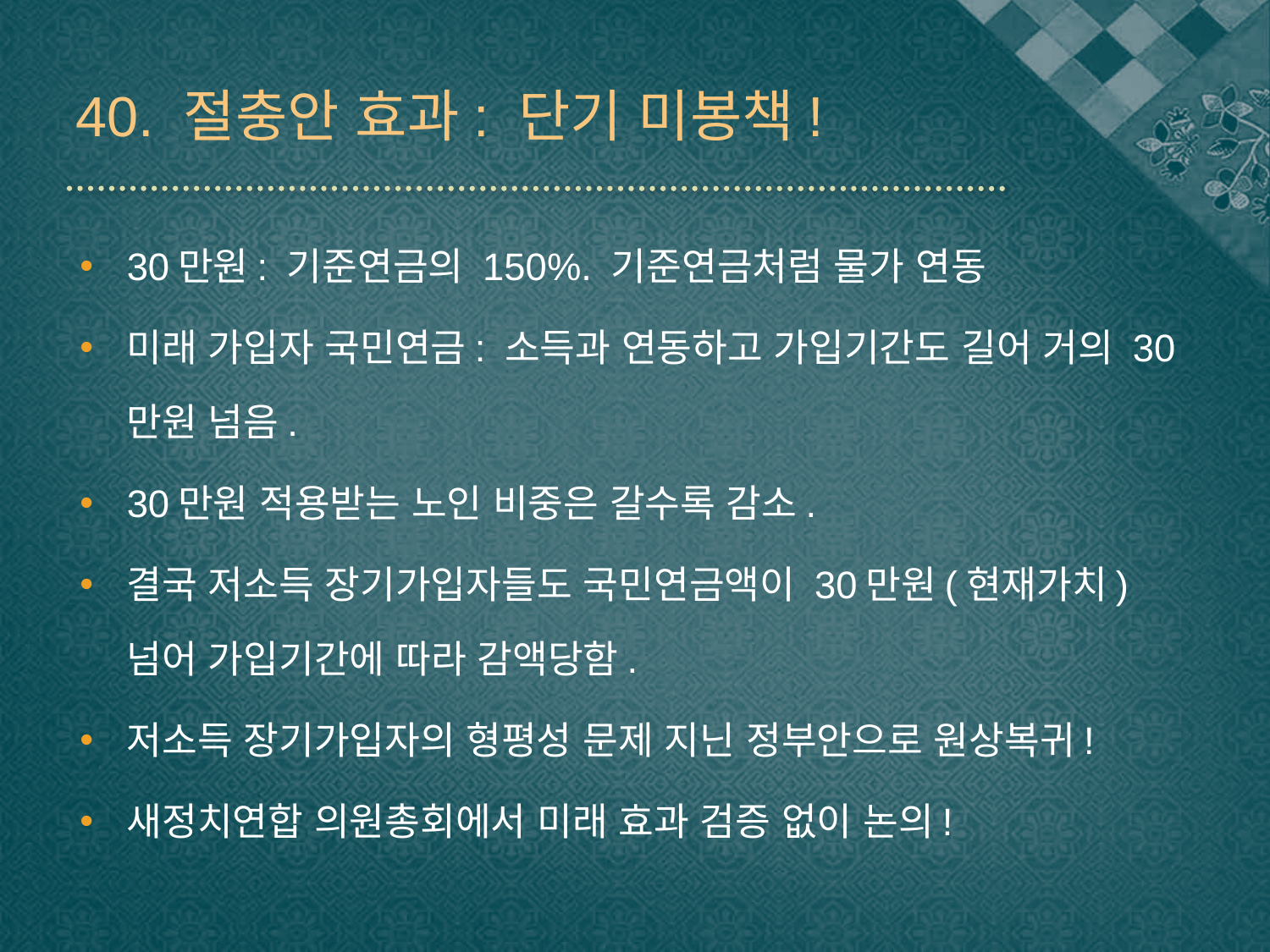

# 40. 절충안 효과: 단기 미봉책!
30만원: 기준연금의 150%. 기준연금처럼 물가 연동
미래 가입자 국민연금: 소득과 연동하고 가입기간도 길어 거의 30만원 넘음.
30만원 적용받는 노인 비중은 갈수록 감소.
결국 저소득 장기가입자들도 국민연금액이 30만원(현재가치) 넘어 가입기간에 따라 감액당함.
저소득 장기가입자의 형평성 문제 지닌 정부안으로 원상복귀!
새정치연합 의원총회에서 미래 효과 검증 없이 논의!